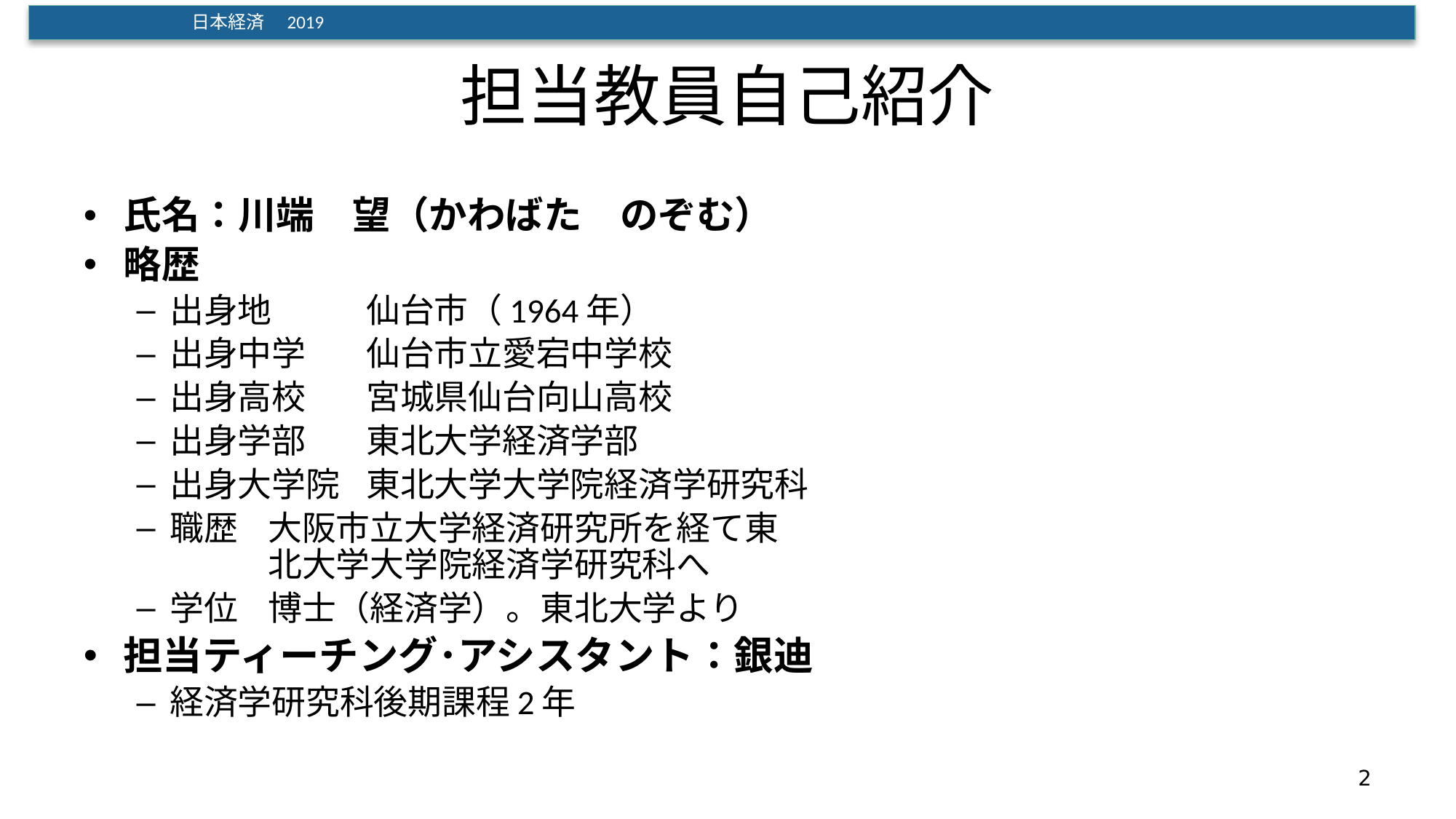

# 担当教員自己紹介
氏名：川端　望（かわばた　のぞむ）
略歴
出身地		仙台市（1964年）
出身中学	仙台市立愛宕中学校
出身高校	宮城県仙台向山高校
出身学部	東北大学経済学部
出身大学院	東北大学大学院経済学研究科
職歴		大阪市立大学経済研究所を経て東
			北大学大学院経済学研究科へ
学位		博士（経済学）。東北大学より
担当ティーチング･アシスタント：銀迪
経済学研究科後期課程2年

2